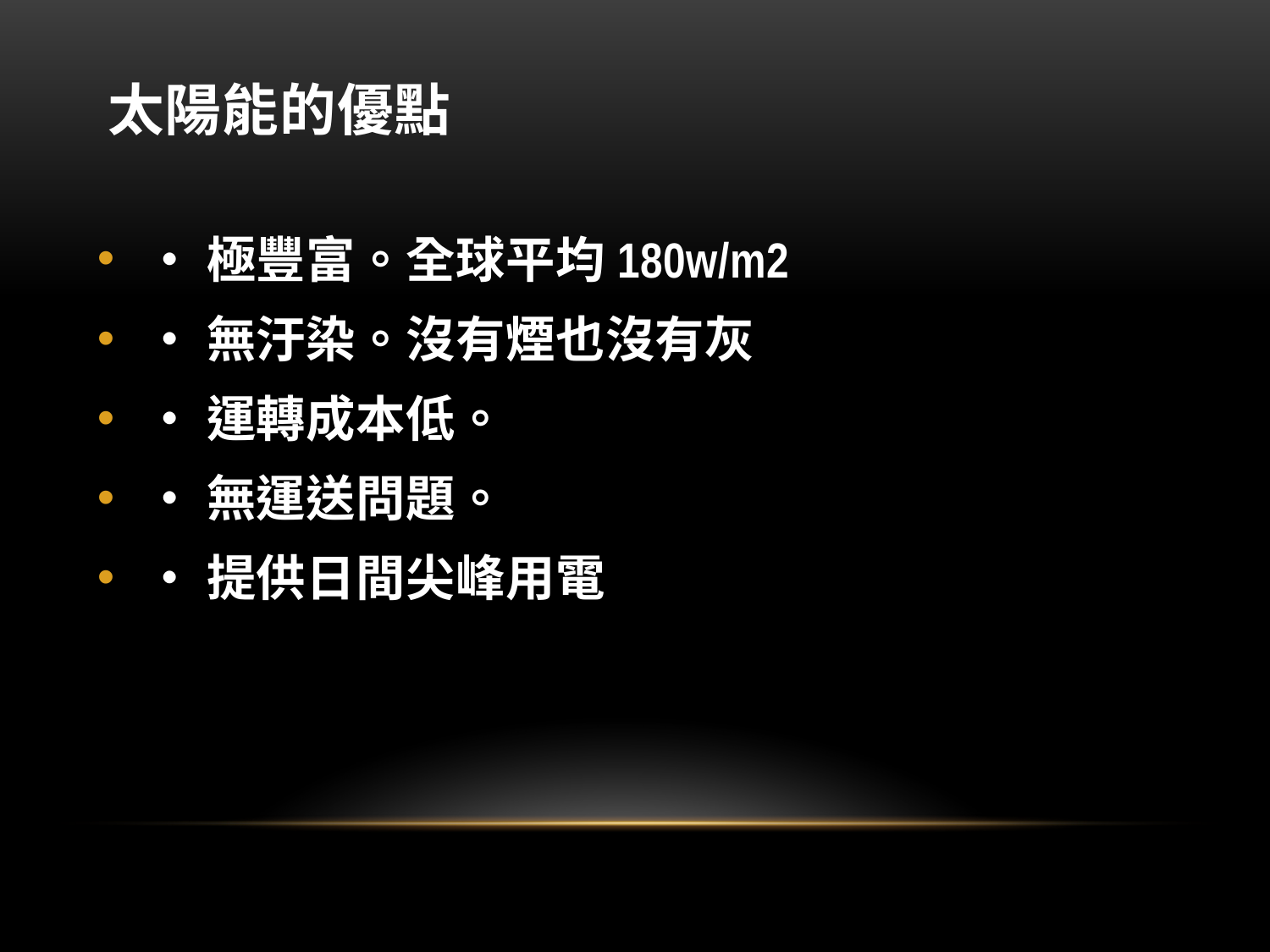

# 太陽能的優點
‧極豐富。全球平均180w/m2
‧無汙染。沒有煙也沒有灰
‧運轉成本低。
‧無運送問題。
‧提供日間尖峰用電